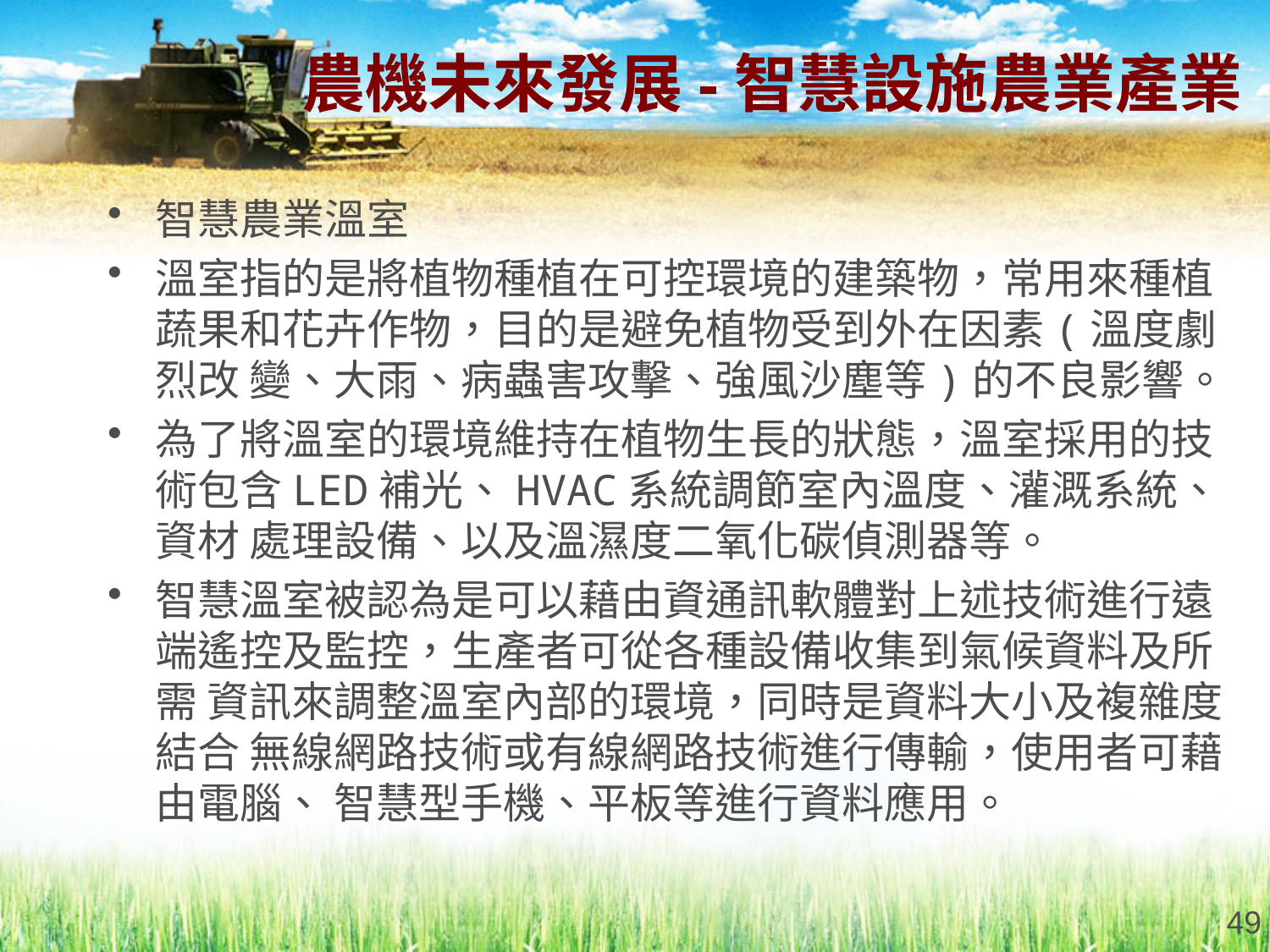

# 農機未來發展-智慧設施農業產業
智慧農業溫室
溫室指的是將植物種植在可控環境的建築物，常用來種植 蔬果和花卉作物，目的是避免植物受到外在因素(溫度劇烈改 變、大雨、病蟲害攻擊、強風沙塵等)的不良影響。
為了將溫室的環境維持在植物生長的狀態，溫室採用的技 術包含LED補光、HVAC系統調節室內溫度、灌溉系統、資材 處理設備、以及溫濕度二氧化碳偵測器等。
智慧溫室被認為是可以藉由資通訊軟體對上述技術進行遠 端遙控及監控，生產者可從各種設備收集到氣候資料及所需 資訊來調整溫室內部的環境，同時是資料大小及複雜度結合 無線網路技術或有線網路技術進行傳輸，使用者可藉由電腦、 智慧型手機、平板等進行資料應用。

49